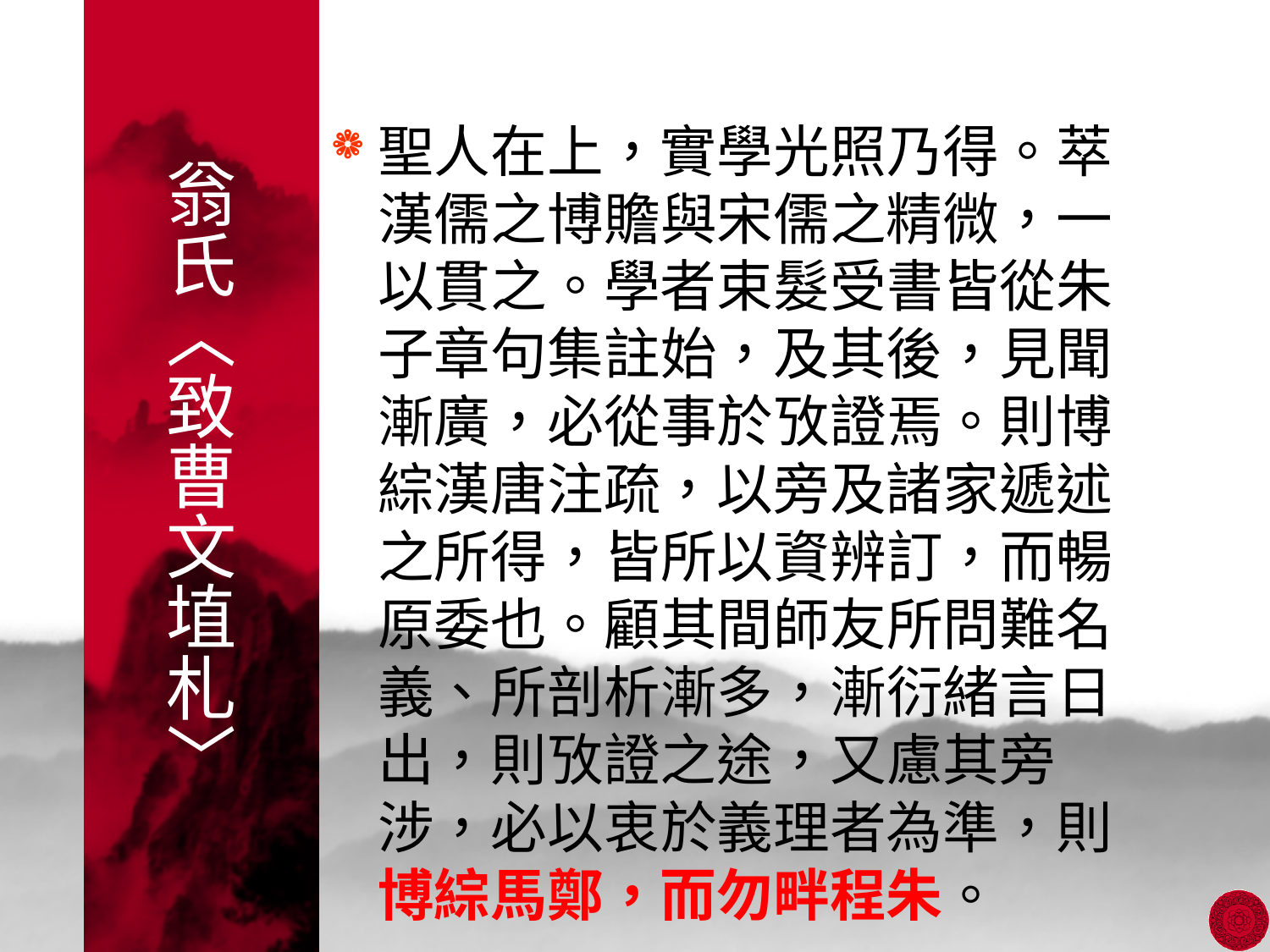

# 翁氏〈致曹文埴札〉
聖人在上，實學光照乃得。萃漢儒之博贍與宋儒之精微，一以貫之。學者束髮受書皆從朱子章句集註始，及其後，見聞漸廣，必從事於攷證焉。則博綜漢唐注疏，以旁及諸家遞述之所得，皆所以資辨訂，而暢原委也。顧其間師友所問難名義、所剖析漸多，漸衍緒言日出，則攷證之途，又慮其旁涉，必以衷於義理者為準，則博綜馬鄭，而勿畔程朱。